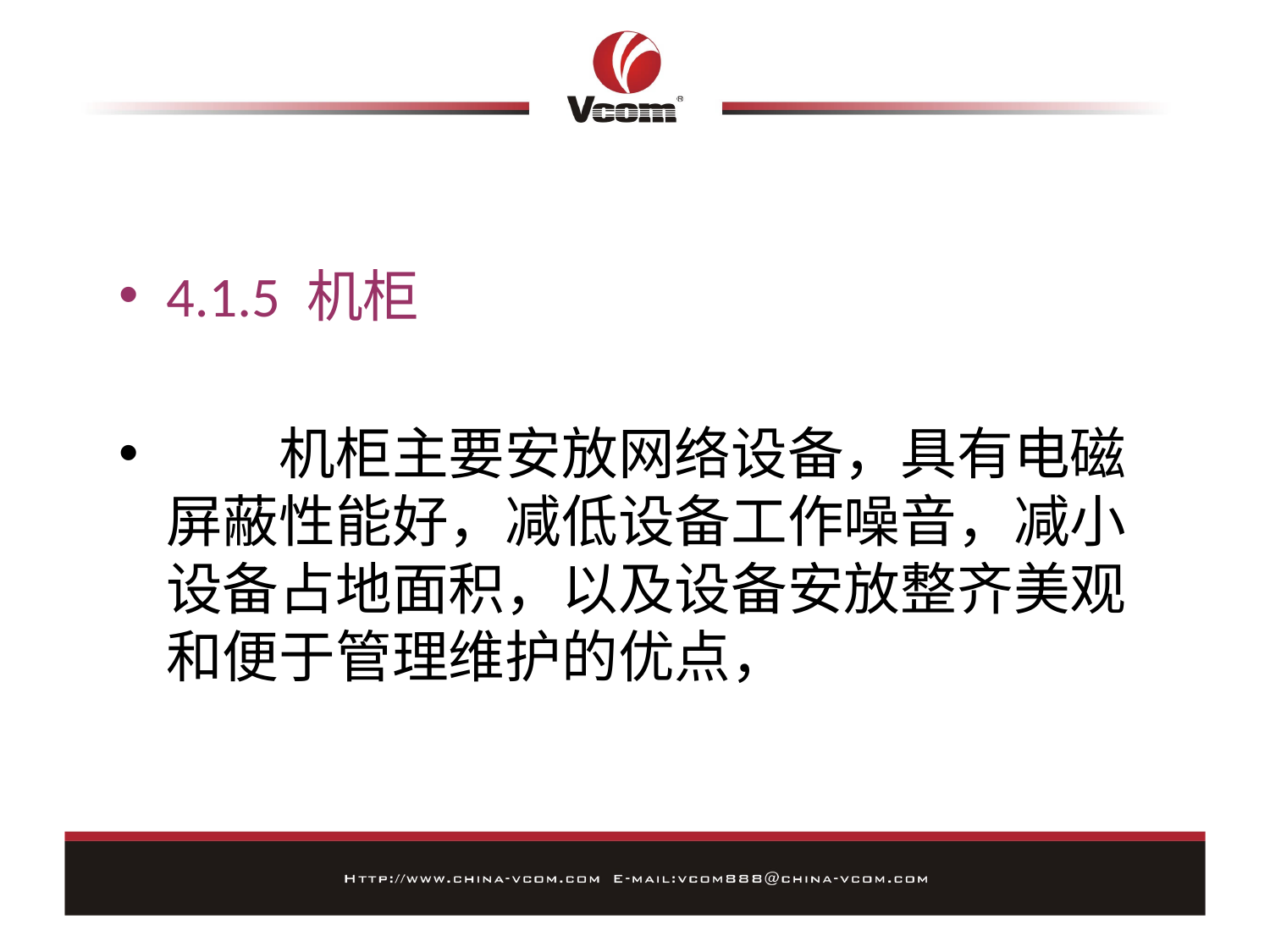

#
4.1.5 机柜

　　机柜主要安放网络设备，具有电磁屏蔽性能好，减低设备工作噪音，减小设备占地面积，以及设备安放整齐美观和便于管理维护的优点，